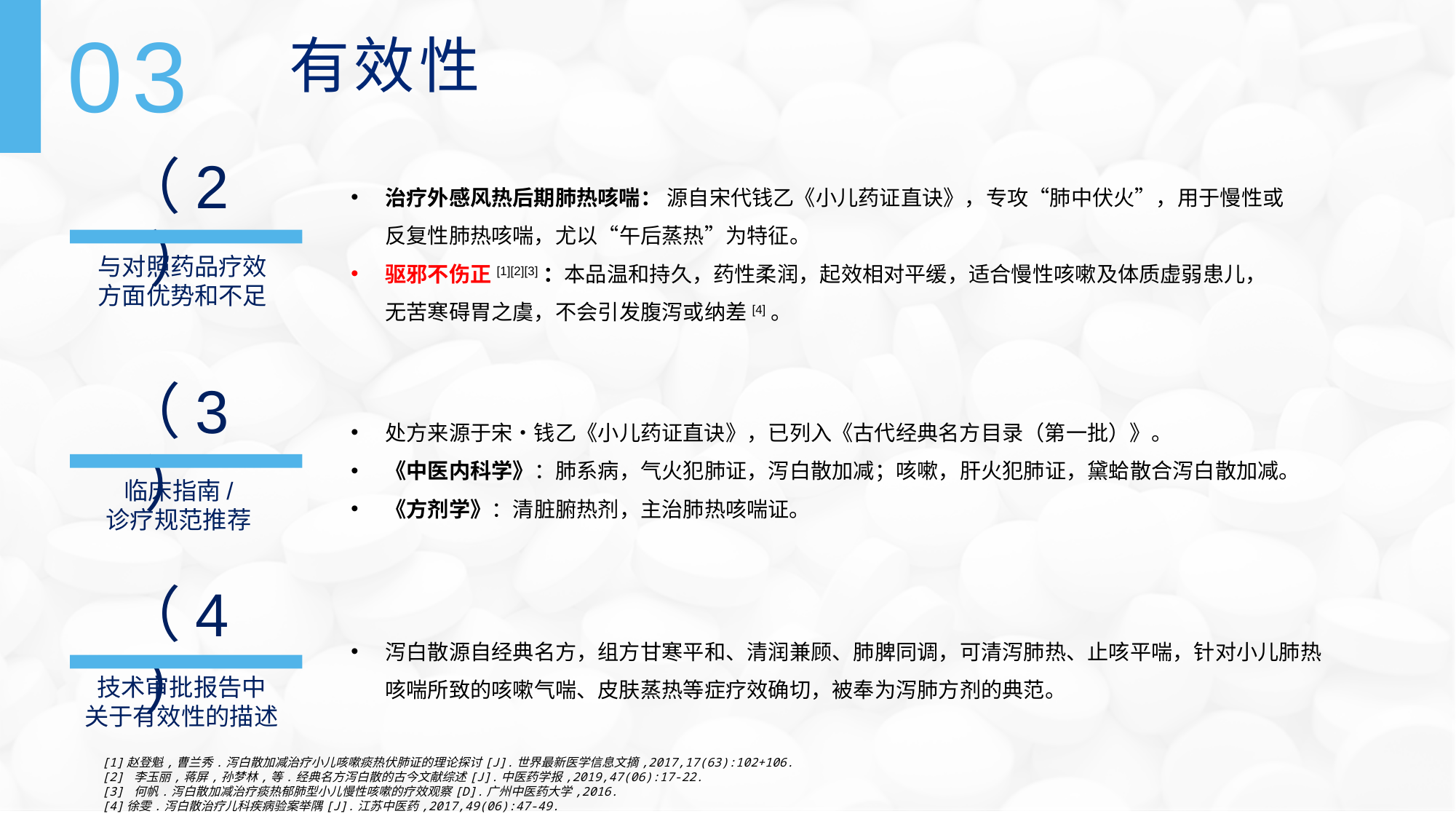

03
有效性
（2）
治疗外感风热后期肺热咳喘： 源自宋代钱乙《小儿药证直诀》，专攻“肺中伏火”，用于慢性或反复性肺热咳喘，尤以“午后蒸热”为特征。
驱邪不伤正[1][2][3]：本品温和持久，药性柔润，起效相对平缓，适合慢性咳嗽及体质虚弱患儿，无苦寒碍胃之虞，不会引发腹泻或纳差[4]。

与对照药品疗效
方面优势和不足
（3）
处方来源于宋•钱乙《小儿药证直诀》，已列入《古代经典名方目录（第一批）》。
《中医内科学》：肺系病，气火犯肺证，泻白散加减；咳嗽，肝火犯肺证，黛蛤散合泻白散加减。
《方剂学》：清脏腑热剂，主治肺热咳喘证。

临床指南/
诊疗规范推荐
（4）
泻白散源自经典名方，组方甘寒平和、清润兼顾、肺脾同调，可清泻肺热、止咳平喘，针对小儿肺热咳喘所致的咳嗽气喘、皮肤蒸热等症疗效确切，被奉为泻肺方剂的典范。

技术审批报告中
关于有效性的描述
[1]赵登魁,曹兰秀.泻白散加减治疗小儿咳嗽痰热伏肺证的理论探讨[J].世界最新医学信息文摘,2017,17(63):102+106.
[2] 李玉丽,蒋屏,孙梦林,等.经典名方泻白散的古今文献综述[J].中医药学报,2019,47(06):17-22.
[3] 何帆.泻白散加减治疗痰热郁肺型小儿慢性咳嗽的疗效观察[D].广州中医药大学,2016.
[4]徐雯.泻白散治疗儿科疾病验案举隅[J].江苏中医药,2017,49(06):47-49.